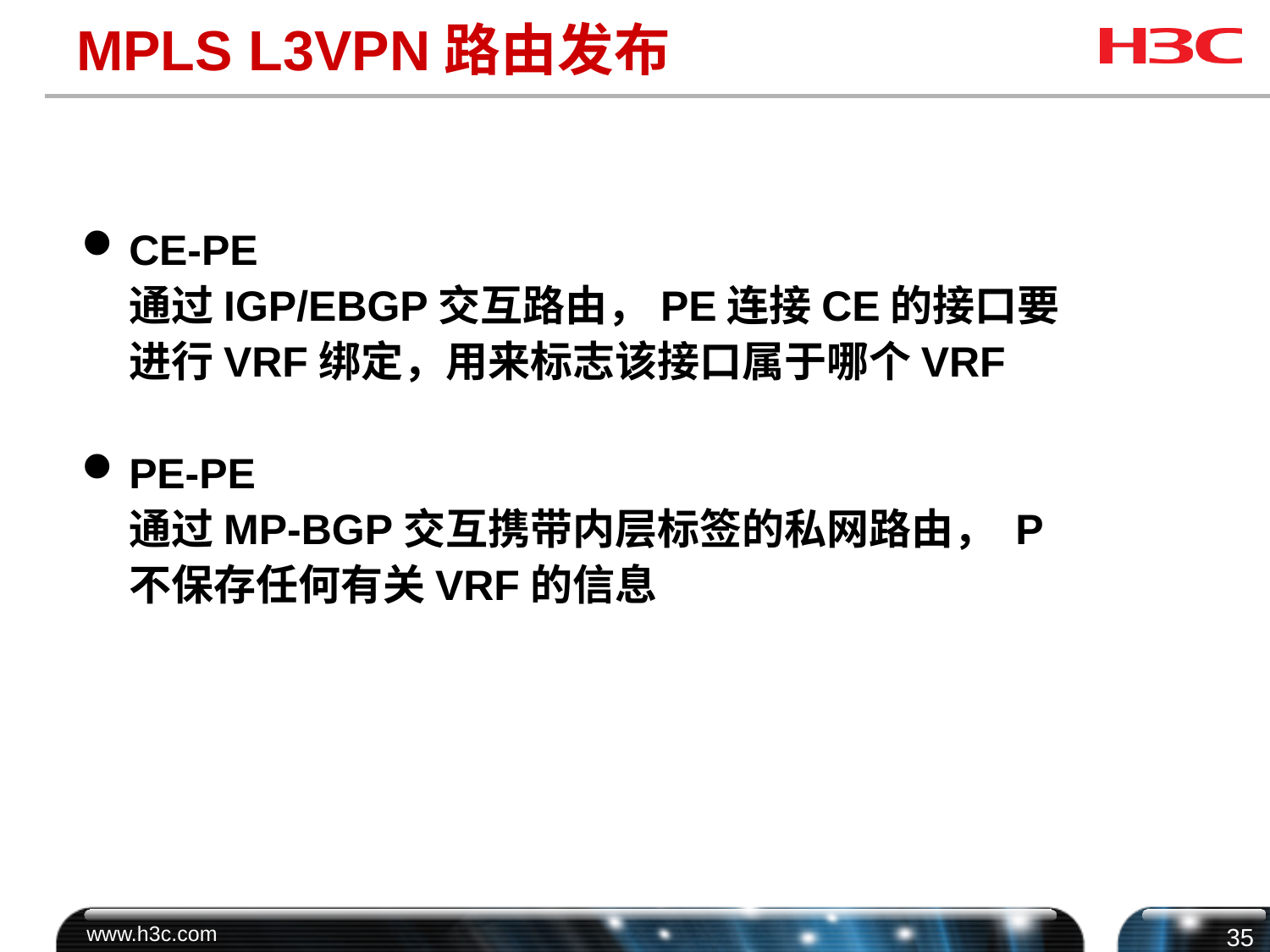

# MPLS L3VPN路由发布
CE-PE
	通过IGP/EBGP交互路由，PE连接CE的接口要进行VRF绑定，用来标志该接口属于哪个VRF

PE-PE
	通过MP-BGP交互携带内层标签的私网路由， P不保存任何有关VRF的信息